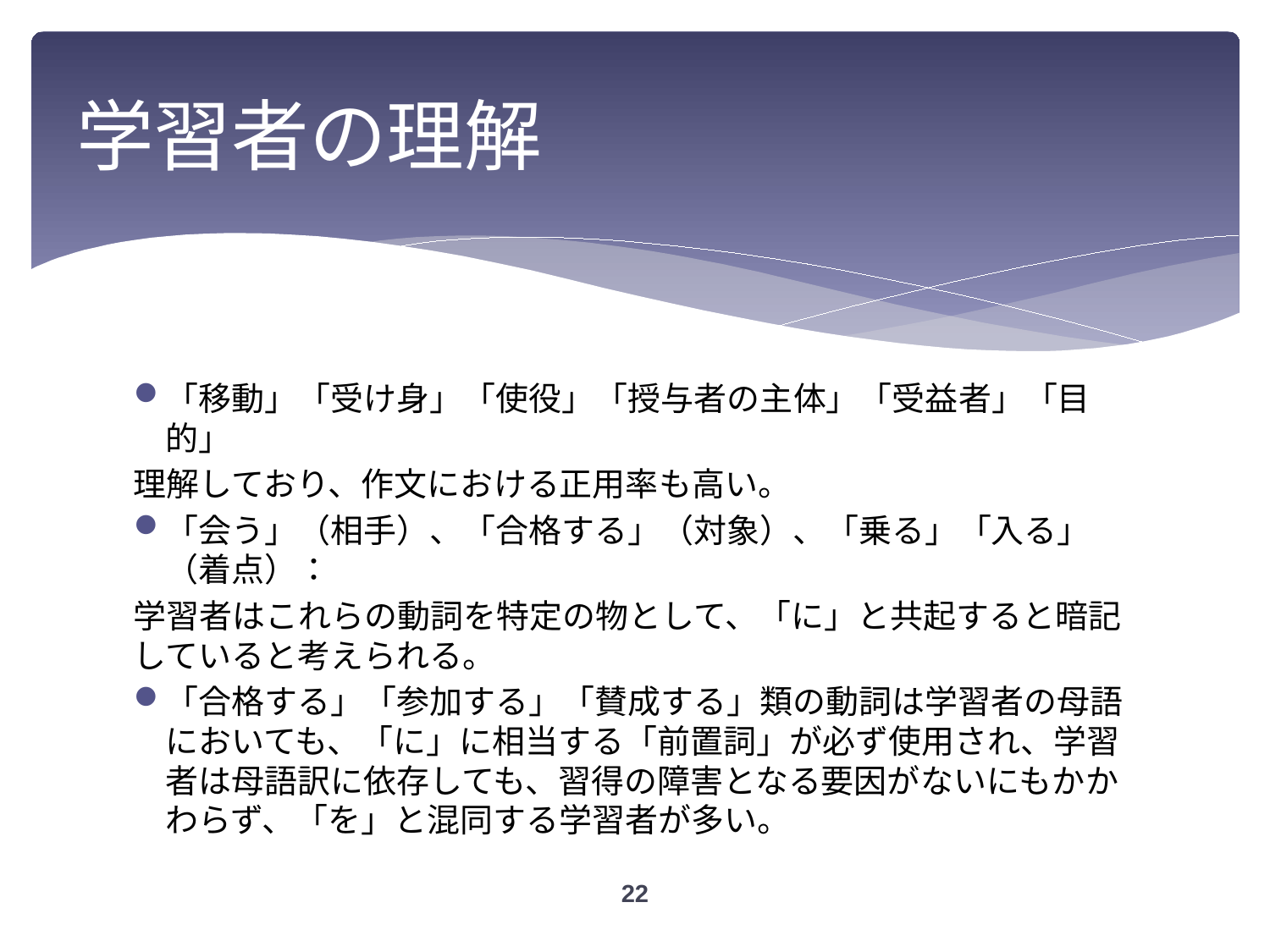

# 学習者の理解
「移動」「受け身」「使役」「授与者の主体」「受益者」「目的」
理解しており、作文における正用率も高い。
「会う」（相手）、「合格する」（対象）、「乗る」「入る」（着点）：
学習者はこれらの動詞を特定の物として、「に」と共起すると暗記していると考えられる。
「合格する」「参加する」「賛成する」類の動詞は学習者の母語においても、「に」に相当する「前置詞」が必ず使用され、学習者は母語訳に依存しても、習得の障害となる要因がないにもかかわらず、「を」と混同する学習者が多い。

22